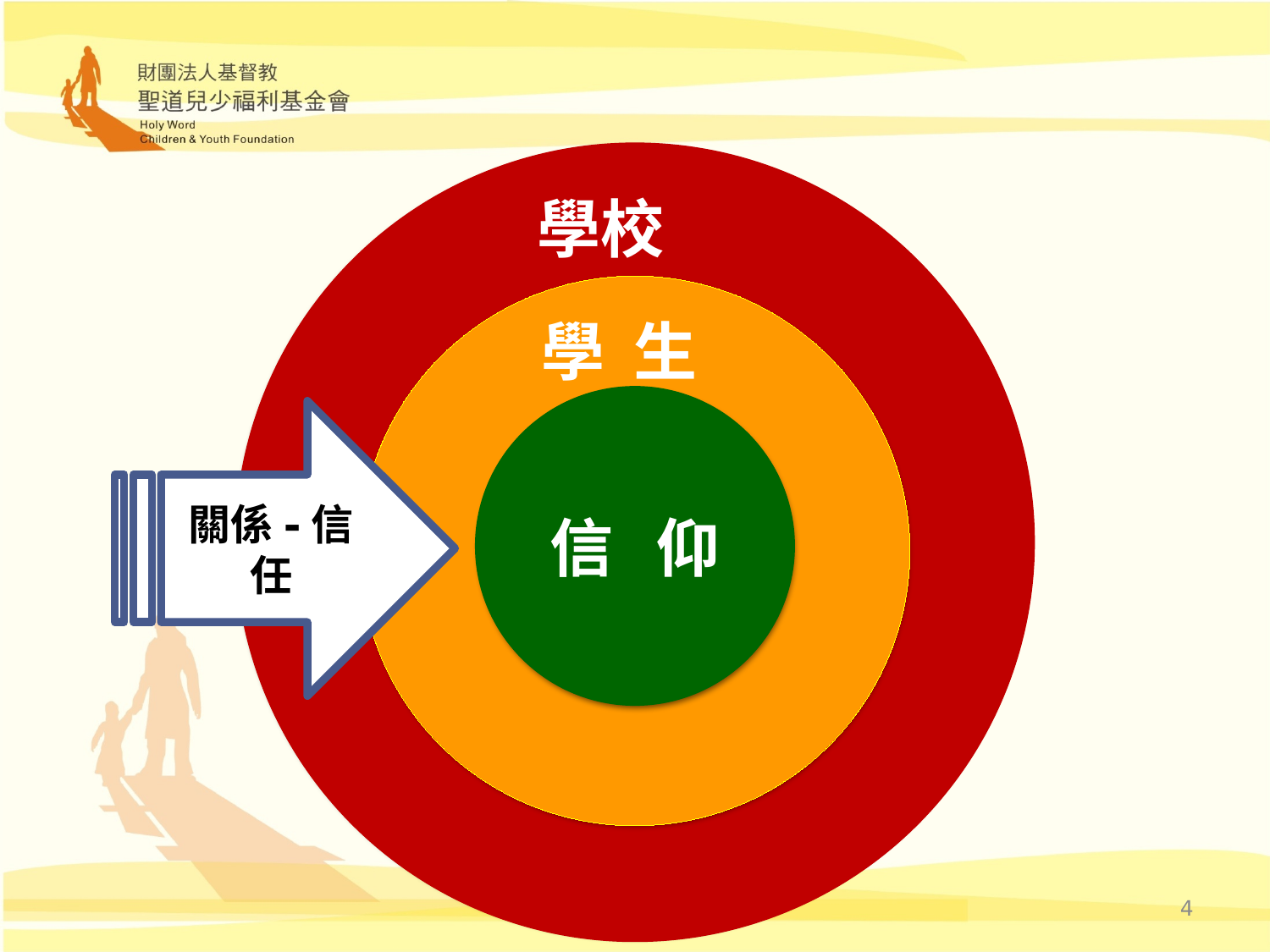

學校

學  生
信   仰
關係-信任

4